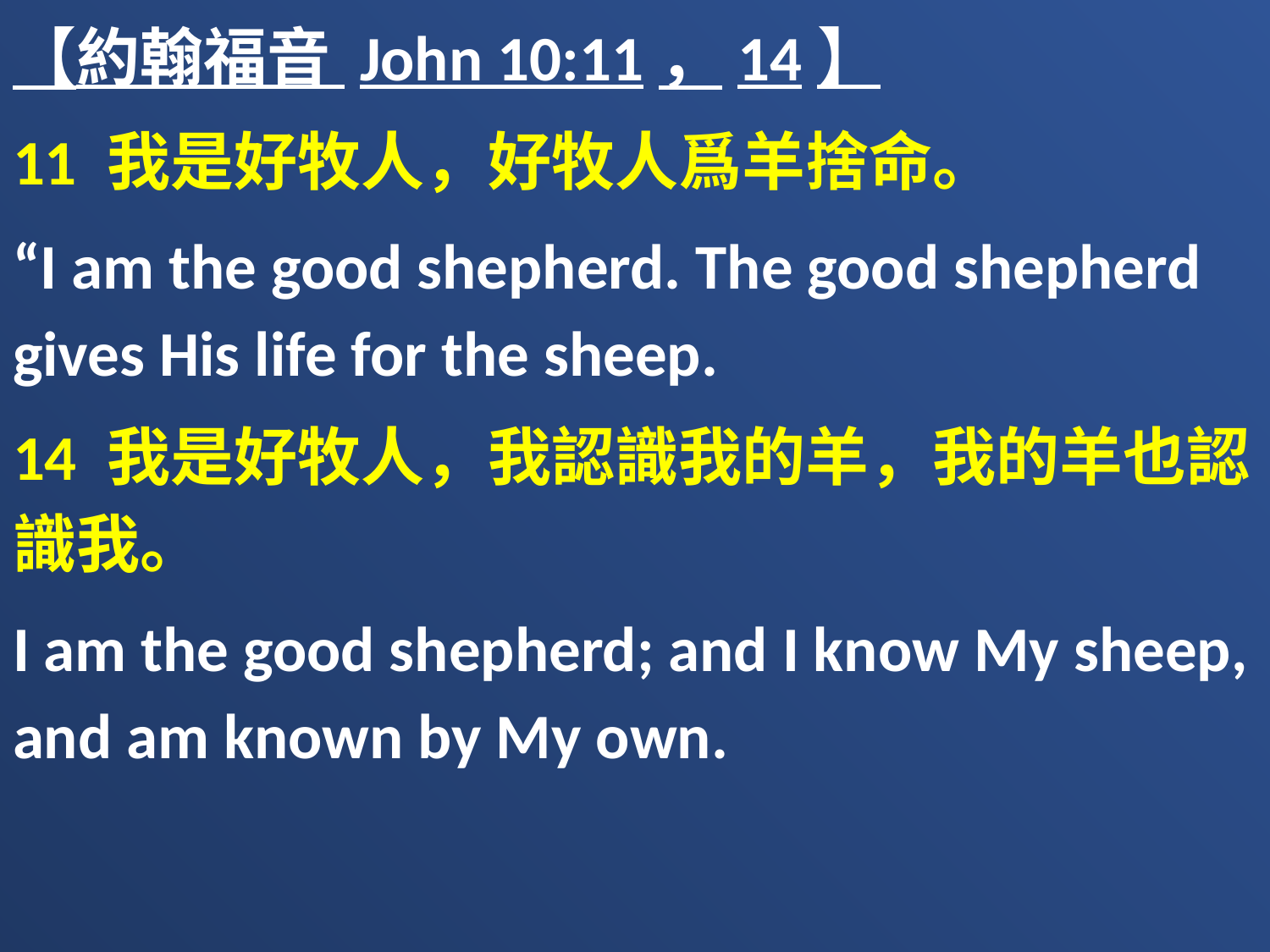

【約翰福音 John 10:11，14】
11 我是好牧人，好牧人爲羊捨命。
“I am the good shepherd. The good shepherd gives His life for the sheep.
14 我是好牧人，我認識我的羊，我的羊也認識我。
I am the good shepherd; and I know My sheep, and am known by My own.